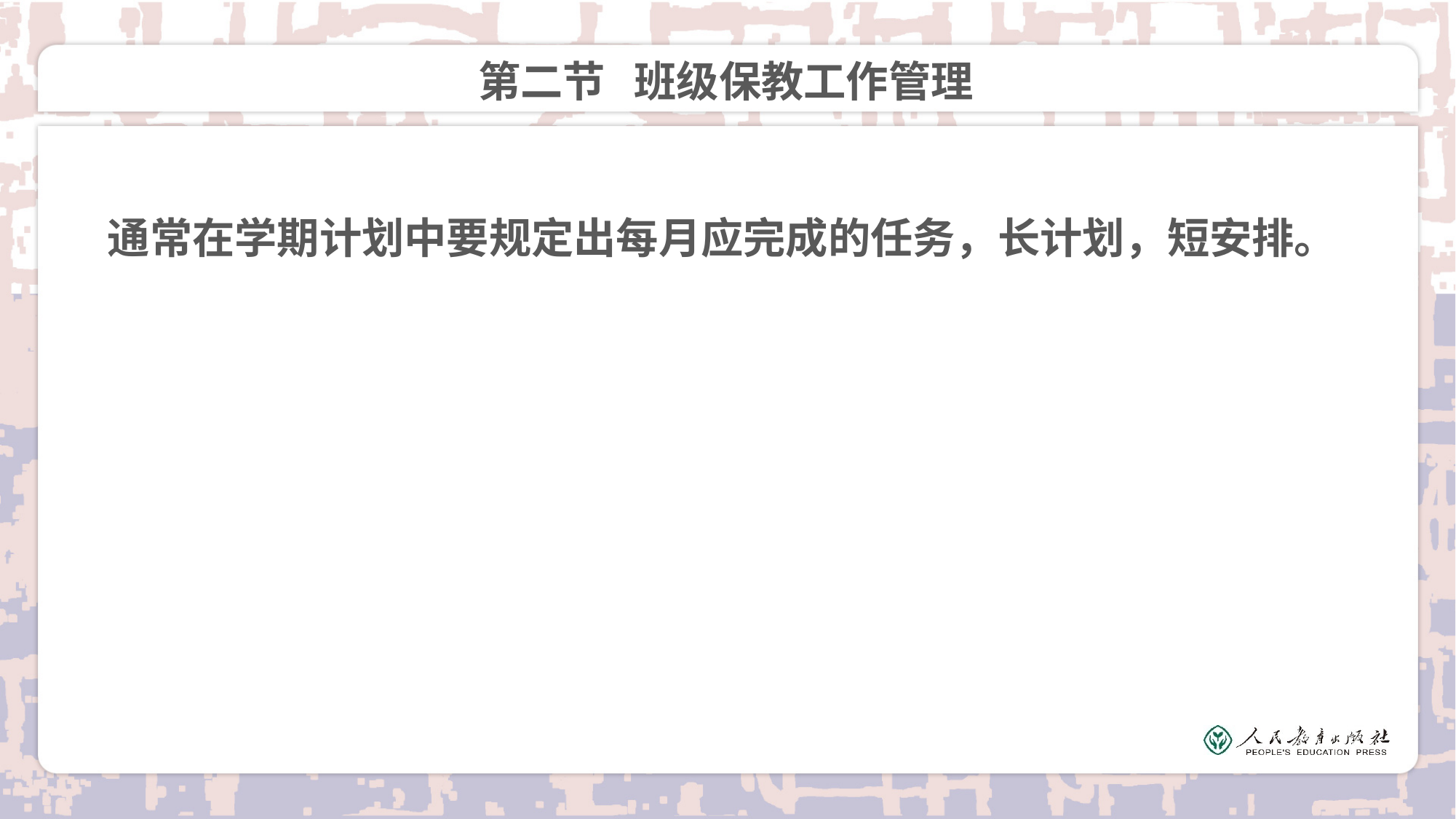

# 第二节   班级保教工作管理
通常在学期计划中要规定出每月应完成的任务，长计划，短安排。